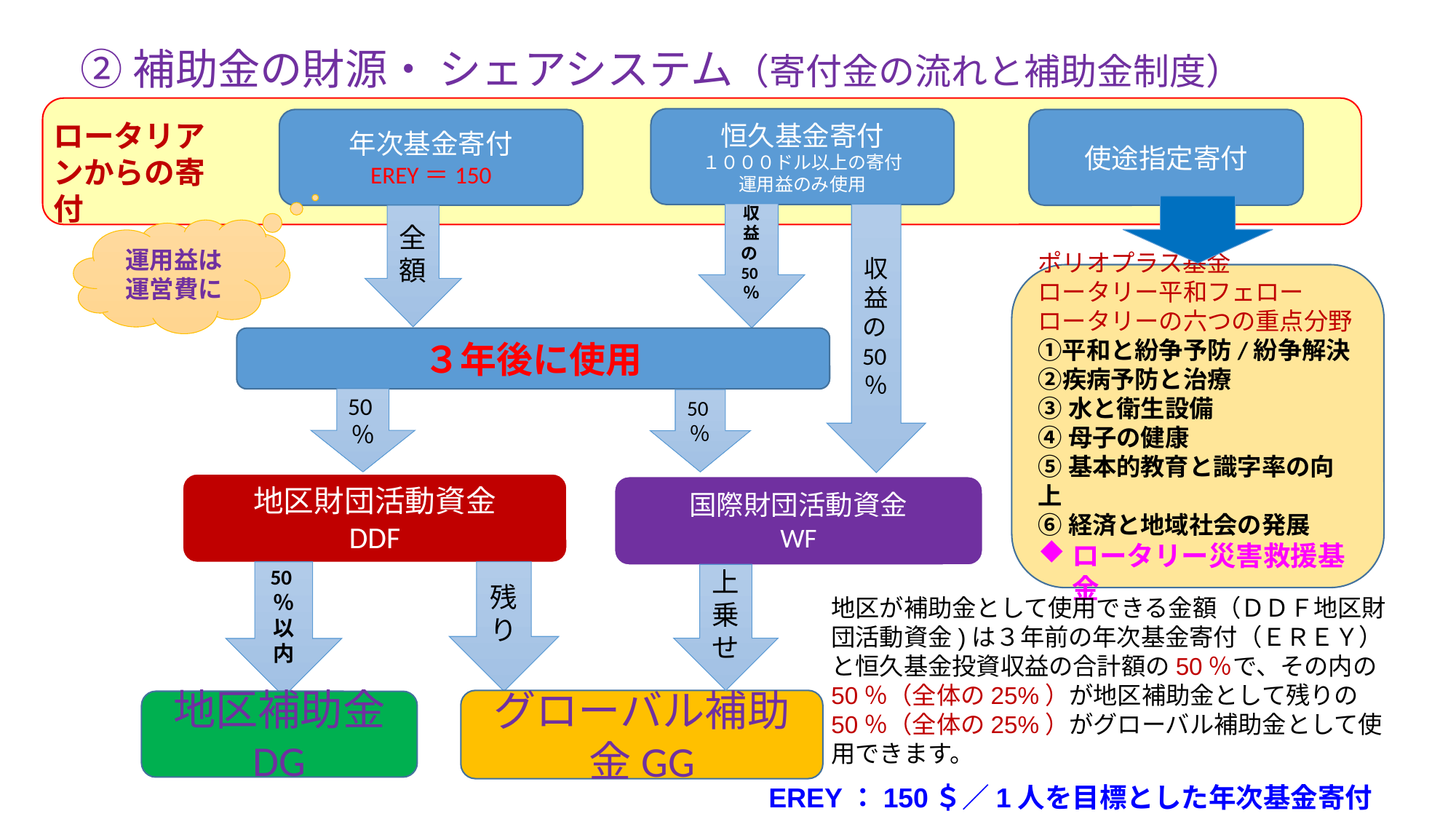

# ②補助金の財源・ シェアシステム（寄付金の流れと補助金制度）

恒久基金寄付
１０００ドル以上の寄付
運用益のみ使用
年次基金寄付
EREY＝150
使途指定寄付
ロータリアンからの寄付

収益の50％
収益の50％
全額
運用益は運営費に
ポリオプラス基金
ロータリー平和フェロー
ロータリーの六つの重点分野①平和と紛争予防/紛争解決②疾病予防と治療
③水と衛生設備
④母子の健康
⑤基本的教育と識字率の向上
⑥経済と地域社会の発展
ロータリー災害救援基金
３年後に使用
50％
50％
地区財団活動資金
DDF
国際財団活動資金
WF
残り
50％以内
上乗せ
地区が補助金として使用できる金額（ＤＤＦ地区財団活動資金)は３年前の年次基金寄付（ＥＲＥＹ）と恒久基金投資収益の合計額の50％で、その内の50％（全体の25%）が地区補助金として残りの50％（全体の25%）がグローバル補助金として使用できます。
グローバル補助金GG
地区補助金
DG
EREY：150＄／1人を目標とした年次基金寄付